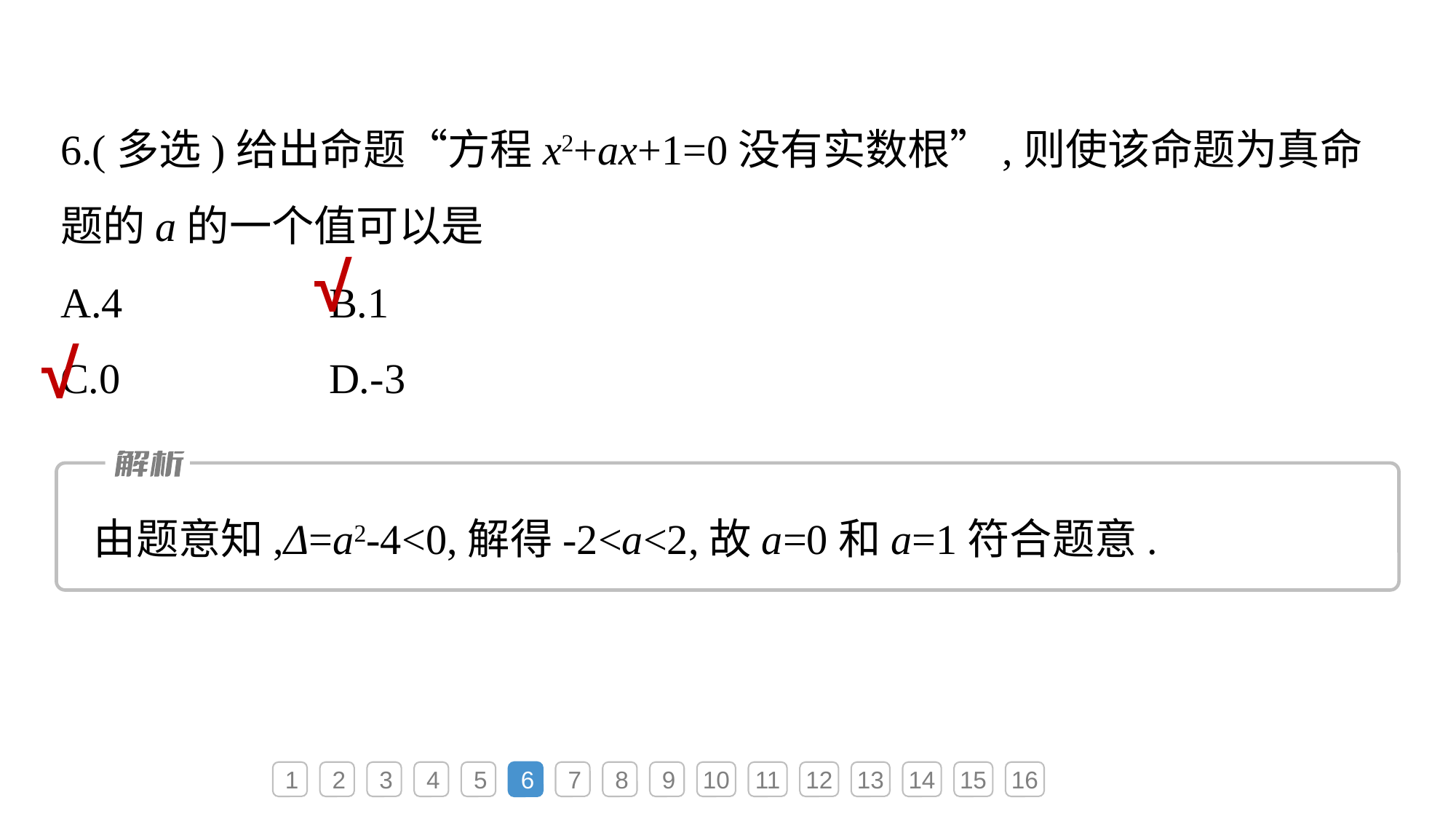

6.(多选)给出命题“方程x2+ax+1=0没有实数根”,则使该命题为真命题的a的一个值可以是
A.4	B.1
C.0	D.-3
√
√

由题意知,Δ=a2-4<0,解得-2<a<2,故a=0和a=1符合题意.
1
2
3
4
5
6
7
8
9
10
11
12
13
14
15
16